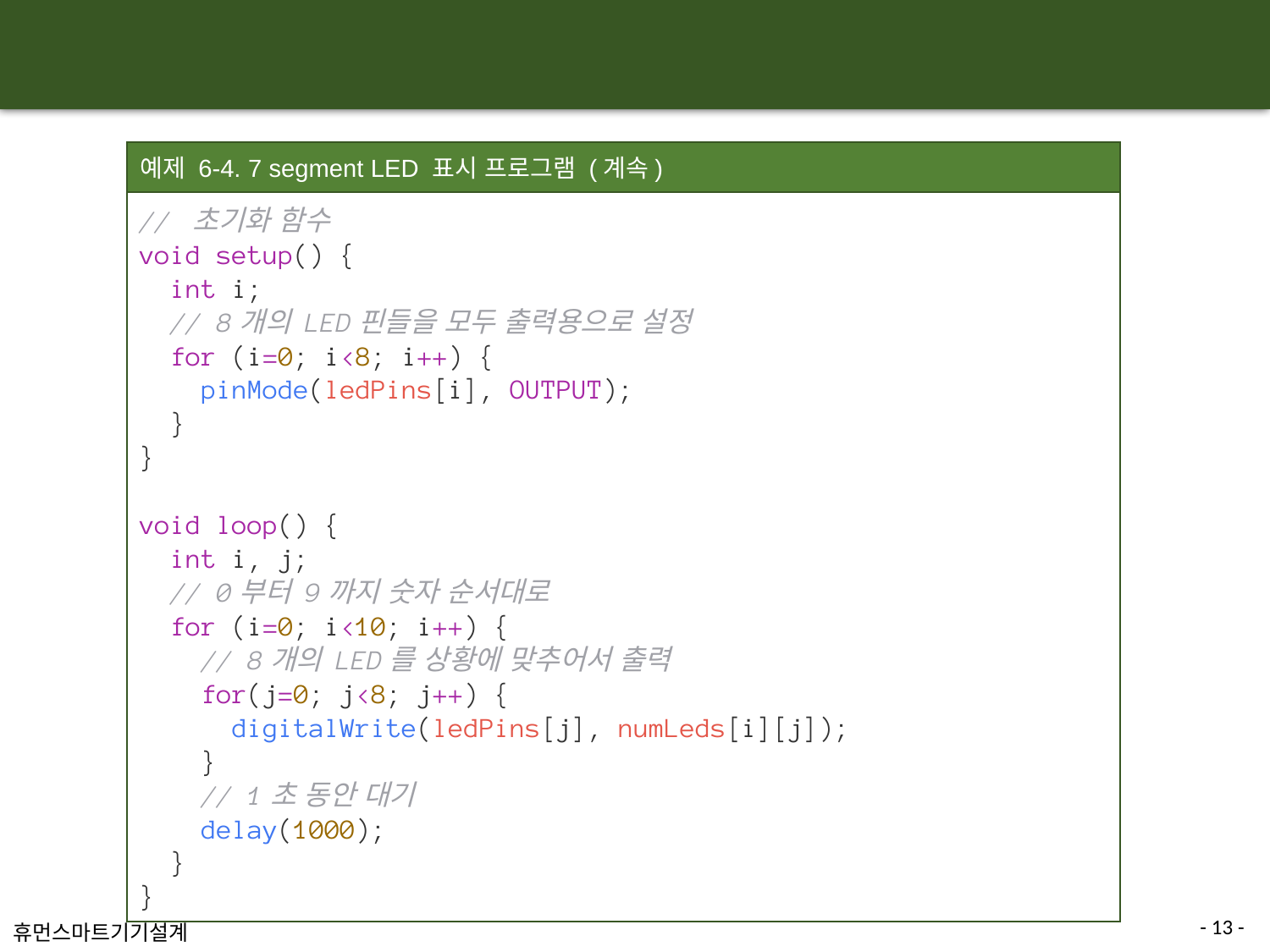

#
예제 6-4. 7 segment LED 표시 프로그램 (계속)
// 초기화 함수
void setup() {
  int i;
  // 8개의 LED핀들을 모두 출력용으로 설정
  for (i=0; i<8; i++) {
    pinMode(ledPins[i], OUTPUT);
  }
}
void loop() {
  int i, j;
  // 0부터 9까지 숫자 순서대로
  for (i=0; i<10; i++) {
    // 8개의 LED를 상황에 맞추어서 출력
    for(j=0; j<8; j++) {
      digitalWrite(ledPins[j], numLeds[i][j]);
    }
    // 1초 동안 대기
    delay(1000);
  }
}
- 13 -